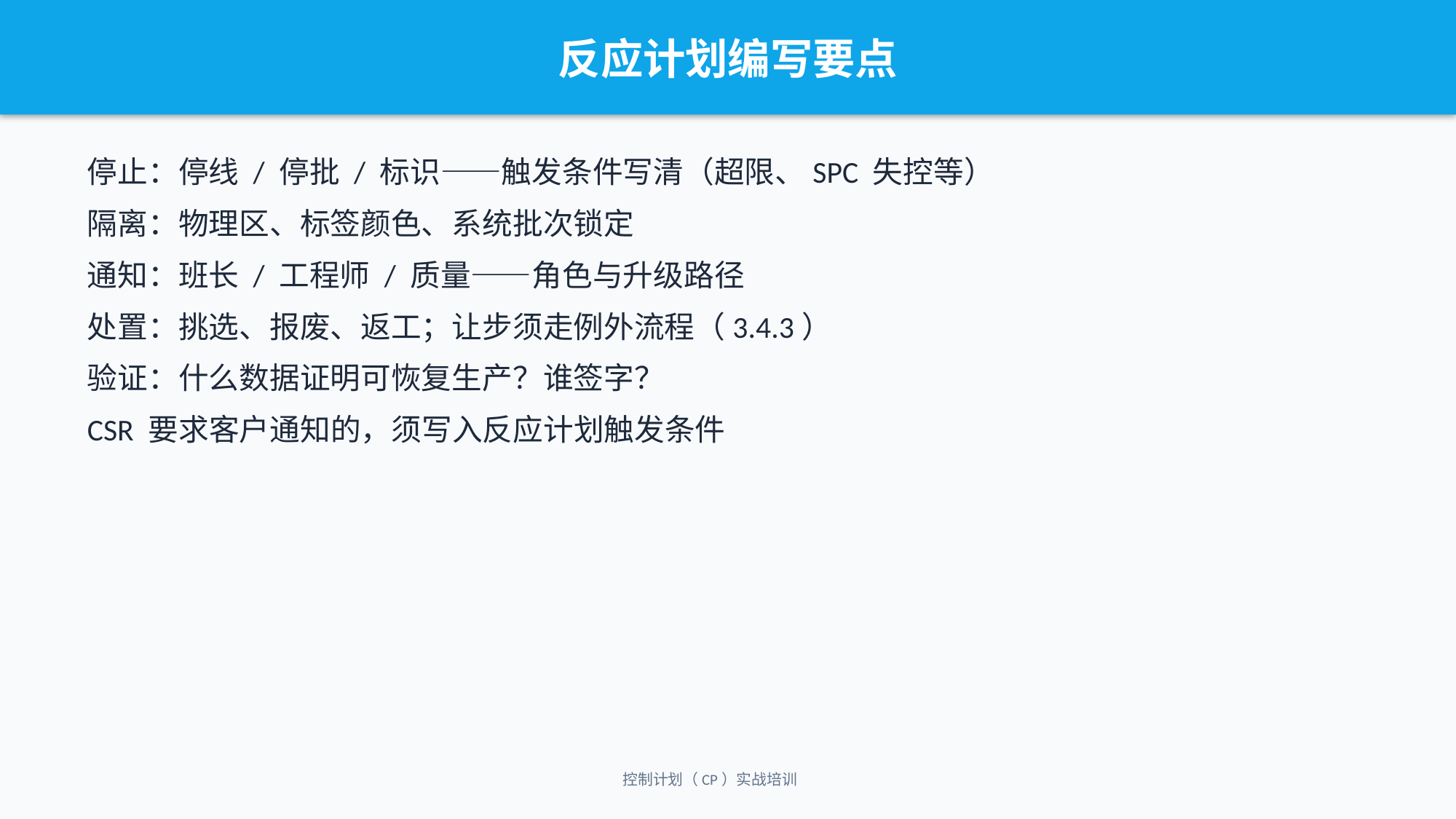

反应计划编写要点
停止：停线 / 停批 / 标识——触发条件写清（超限、SPC 失控等）
隔离：物理区、标签颜色、系统批次锁定
通知：班长 / 工程师 / 质量——角色与升级路径
处置：挑选、报废、返工；让步须走例外流程（3.4.3）
验证：什么数据证明可恢复生产？谁签字？
CSR 要求客户通知的，须写入反应计划触发条件
控制计划（CP）实战培训